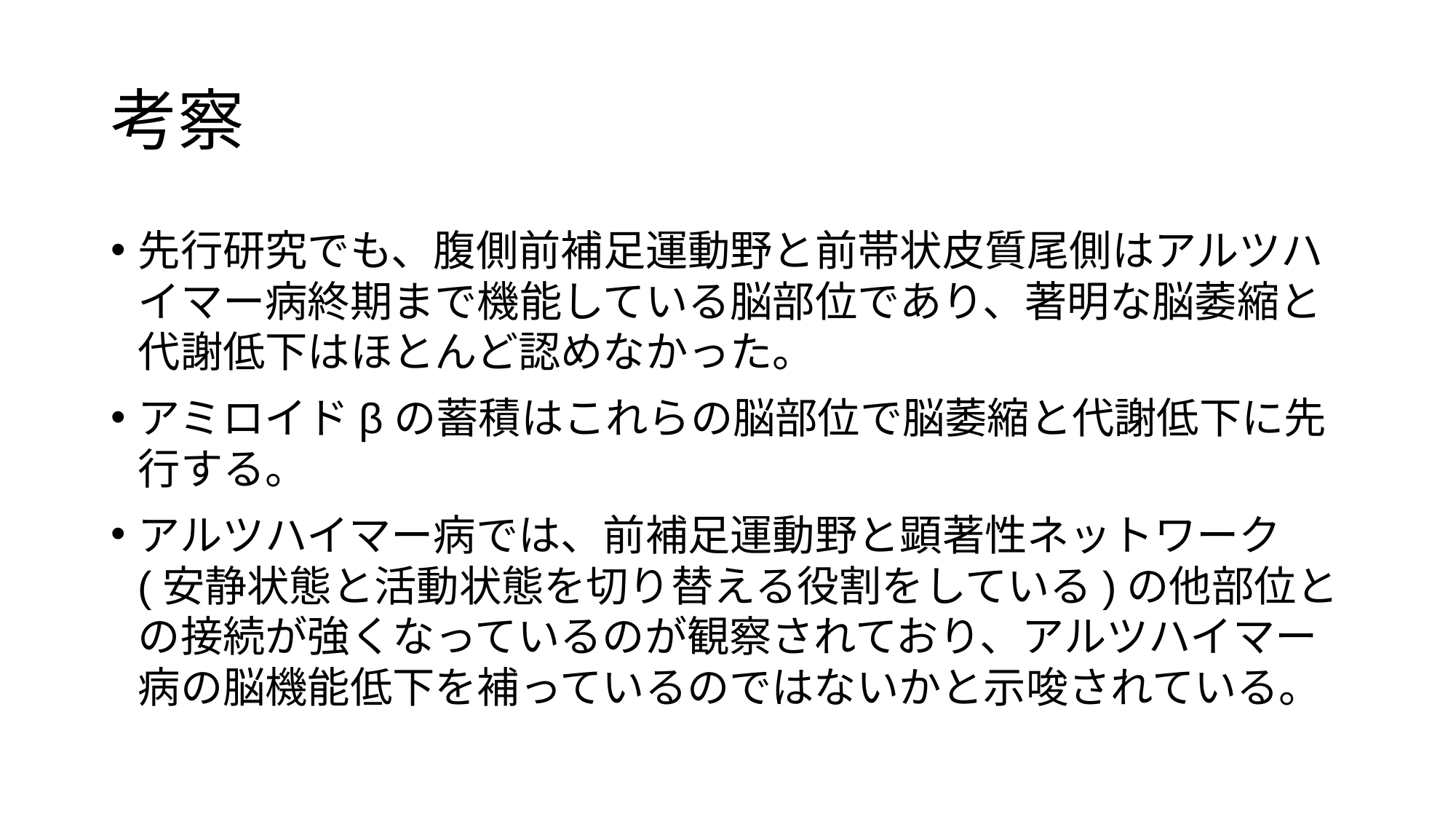

# 考察
先行研究でも、腹側前補足運動野と前帯状皮質尾側はアルツハイマー病終期まで機能している脳部位であり、著明な脳萎縮と代謝低下はほとんど認めなかった。
アミロイドβの蓄積はこれらの脳部位で脳萎縮と代謝低下に先行する。
アルツハイマー病では、前補足運動野と顕著性ネットワーク(安静状態と活動状態を切り替える役割をしている)の他部位との接続が強くなっているのが観察されており、アルツハイマー病の脳機能低下を補っているのではないかと示唆されている。